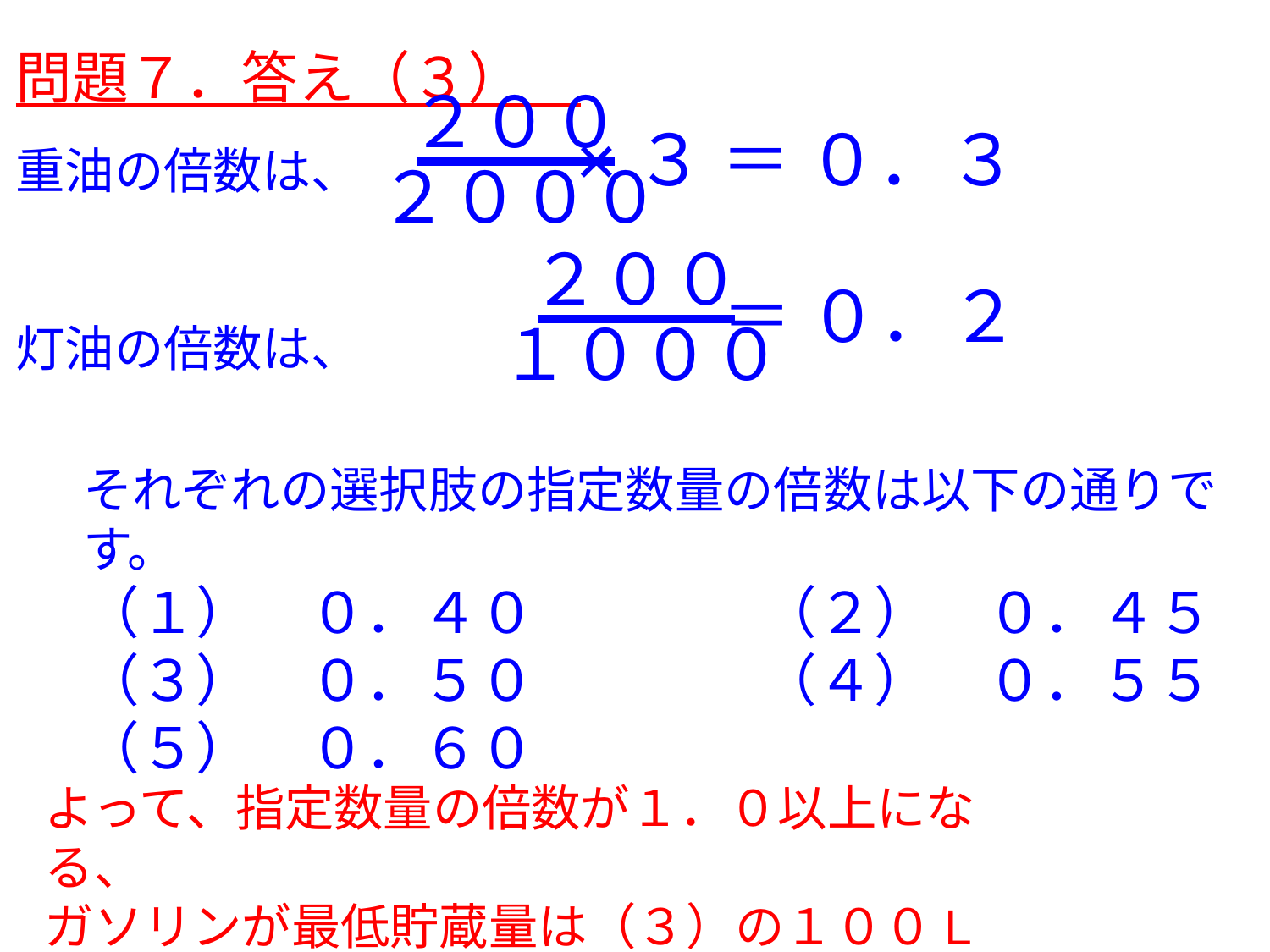

問題７．答え（３）
重油の倍数は、

灯油の倍数は、

２００
×３ ＝ ０．３
２０００
２００
＝ ０．２
１０００
それぞれの選択肢の指定数量の倍数は以下の通りです。
（１）　０．４０　　　　（２）　０．４５
（３）　０．５０　　　　（４）　０．５５
（５）　０．６０

よって、指定数量の倍数が１．０以上になる、
ガソリンが最低貯蔵量は（３）の１００Lとなる。